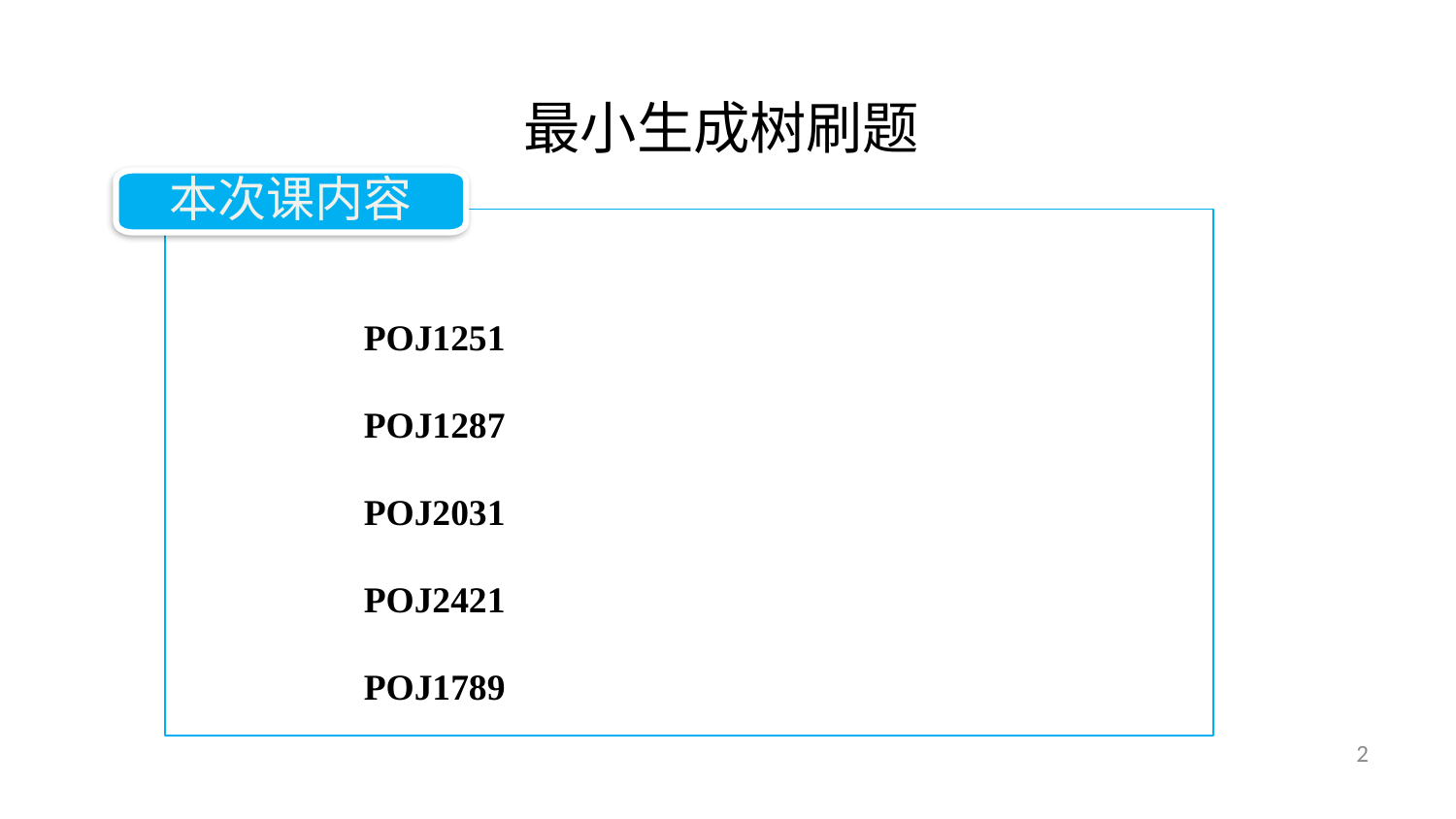

最小生成树刷题
本次课内容

POJ1251
POJ1287
POJ2031
POJ2421
POJ1789
2